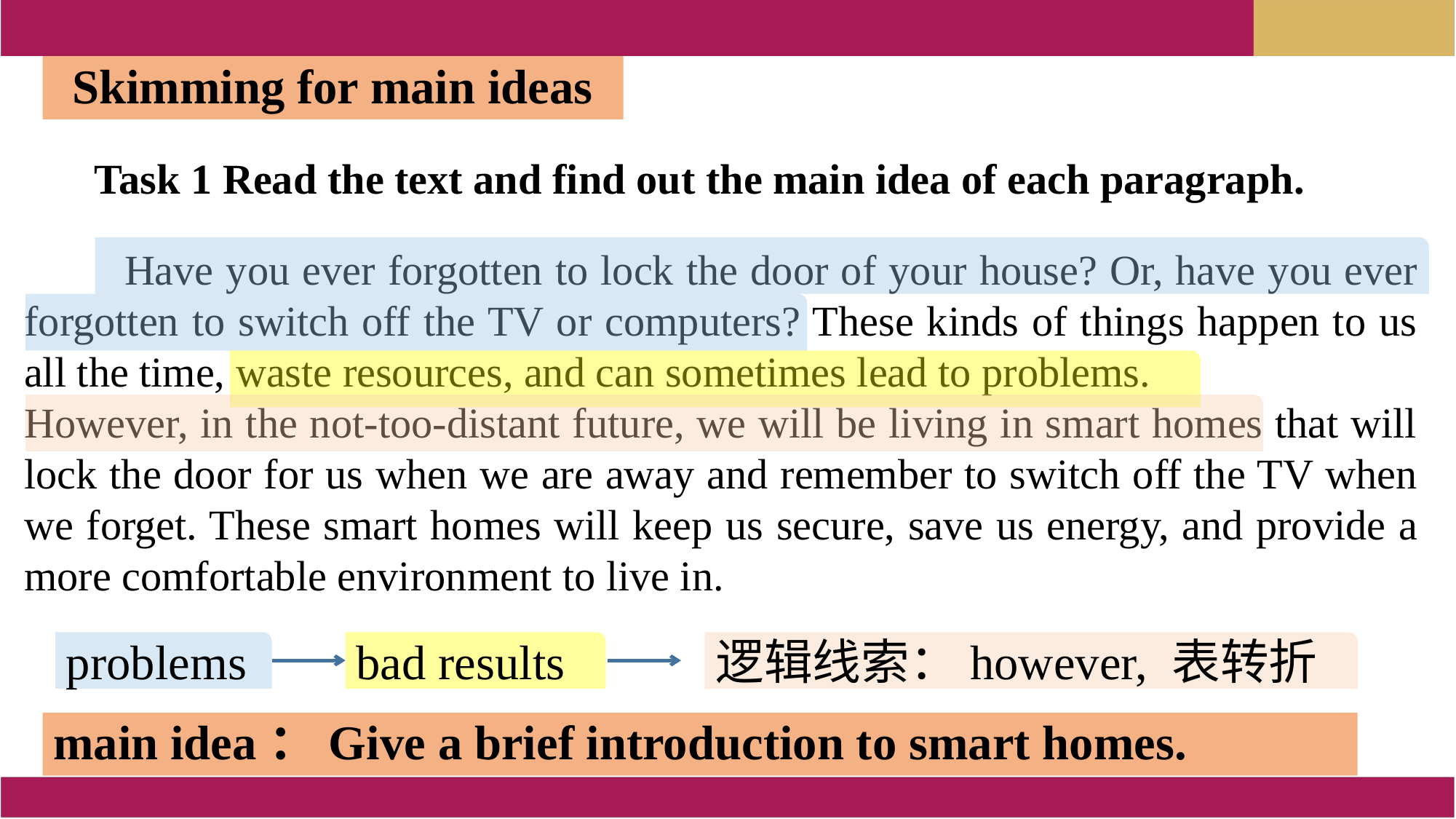

Skimming for main ideas
 Task 1 Read the text and find out the main idea of each paragraph.
        Have you ever forgotten to lock the door of your house? Or, have you ever forgotten to switch off the TV or computers? These kinds of things happen to us all the time, waste resources, and can sometimes lead to problems.
However, in the not-too-distant future, we will be living in smart homes that will lock the door for us when we are away and remember to switch off the TV when we forget. These smart homes will keep us secure, save us energy, and provide a more comfortable environment to live in.

problems
bad results
逻辑线索：however, 表转折
main idea：Give a brief introduction to smart homes.